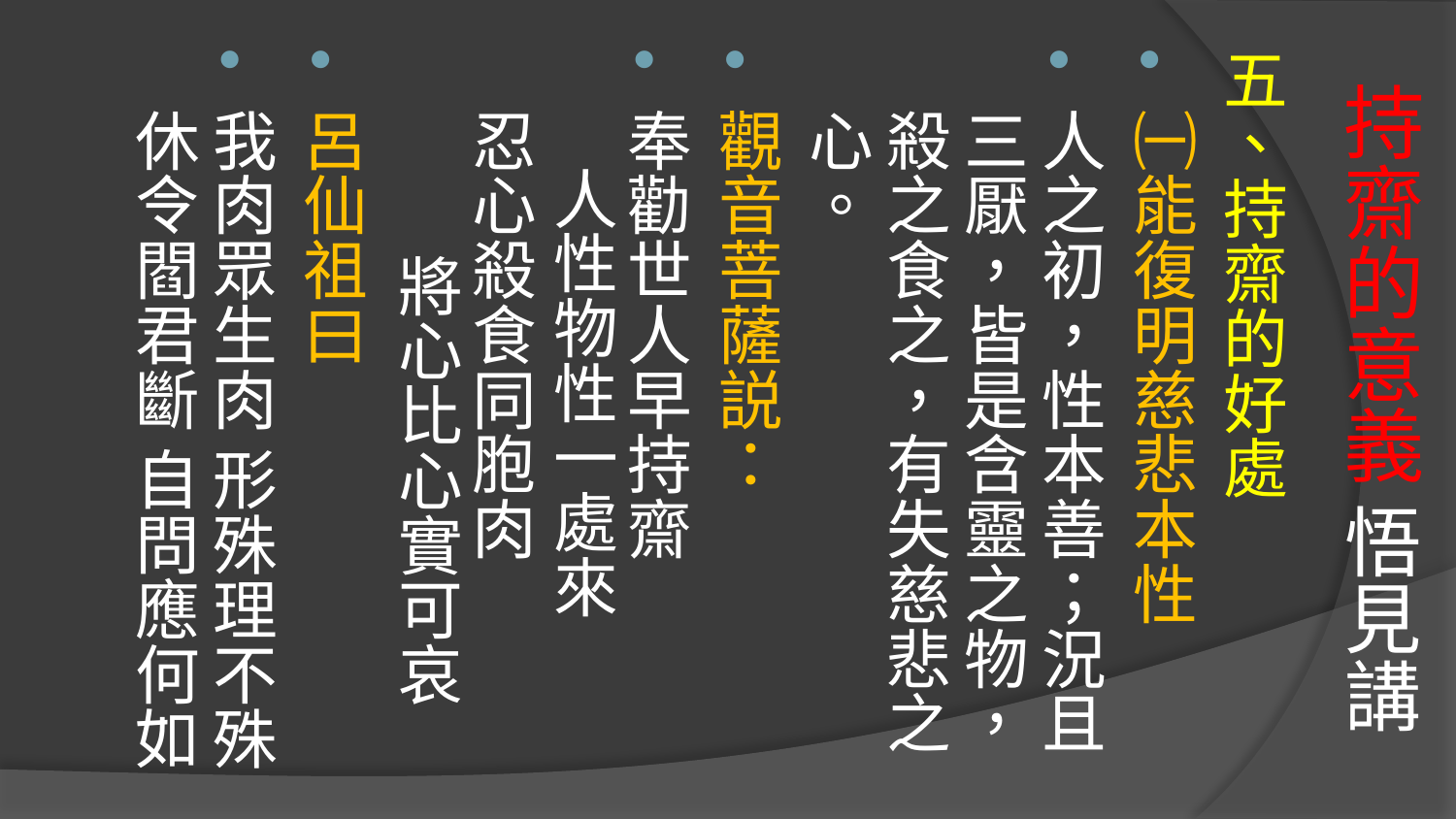

# 持齋的意義 悟見講
五、持齋的好處
㈠能復明慈悲本性
人之初，性本善；況且三厭，皆是含靈之物，殺之食之，有失慈悲之心。
觀音菩薩説：
奉勸世人早持齋                    人性物性一處來
忍心殺食同胞肉                          將心比心實可哀
呂仙祖曰
我肉眾生肉 形殊理不殊
休令閻君斷 自問應何如